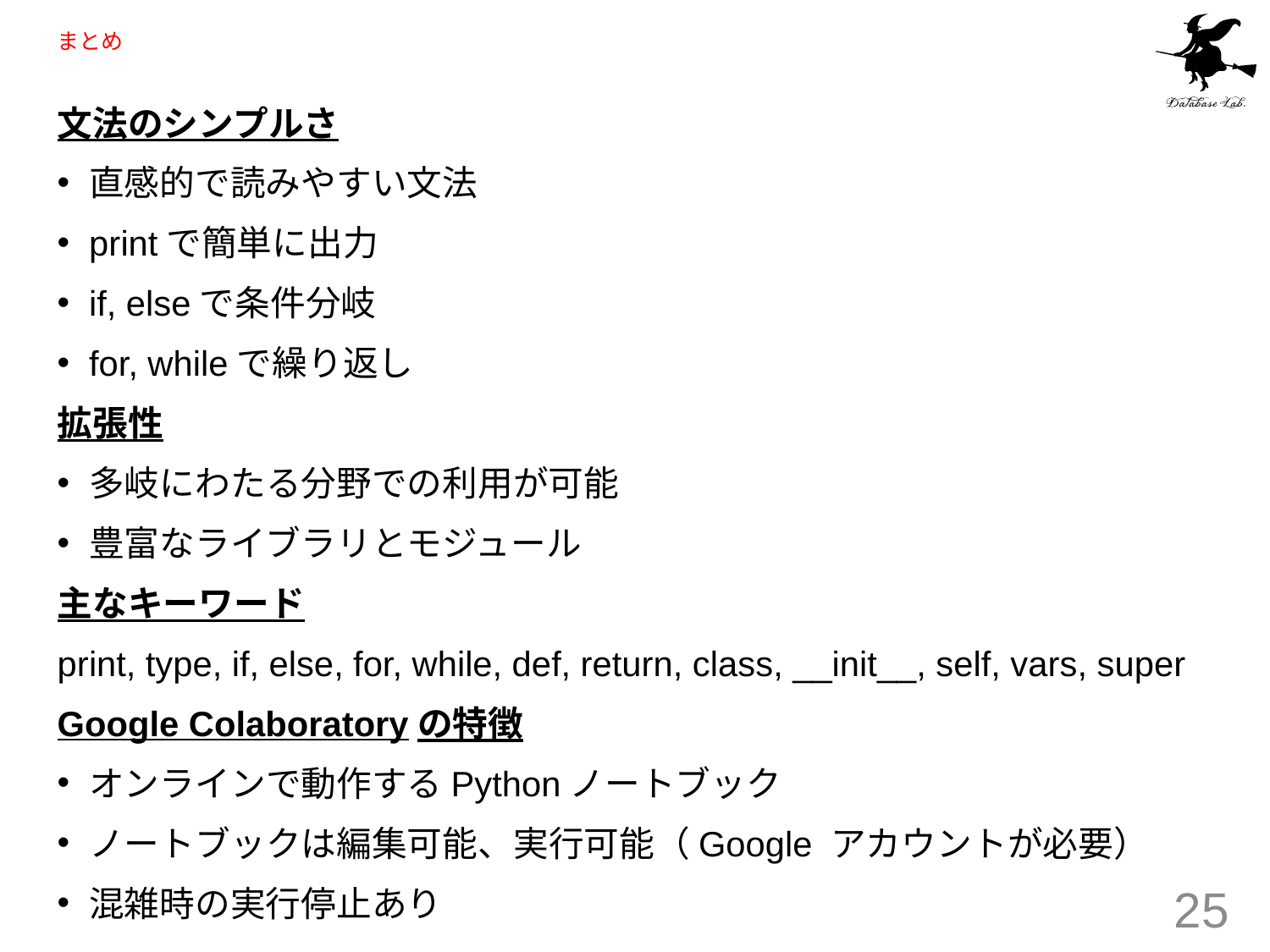

# まとめ
文法のシンプルさ
直感的で読みやすい文法
printで簡単に出力
if, elseで条件分岐
for, whileで繰り返し
拡張性
多岐にわたる分野での利用が可能
豊富なライブラリとモジュール
主なキーワード
print, type, if, else, for, while, def, return, class, __init__, self, vars, super
Google Colaboratoryの特徴
オンラインで動作するPythonノートブック
ノートブックは編集可能、実行可能（Google アカウントが必要）
混雑時の実行停止あり
25